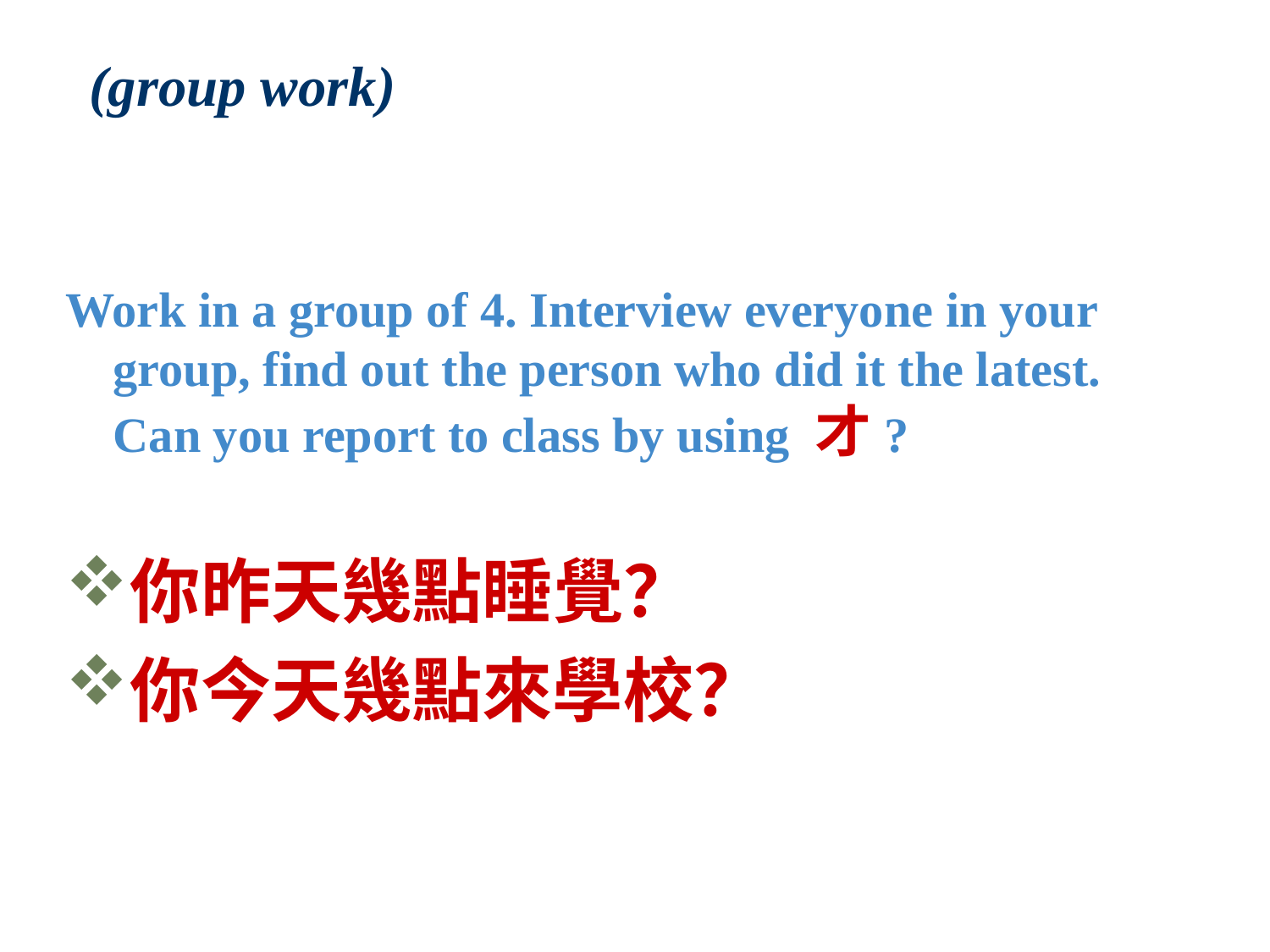

# (group work)

Work in a group of 4. Interview everyone in your group, find out the person who did it the latest. Can you report to class by using 才?

你昨天幾點睡覺？
你今天幾點來學校？